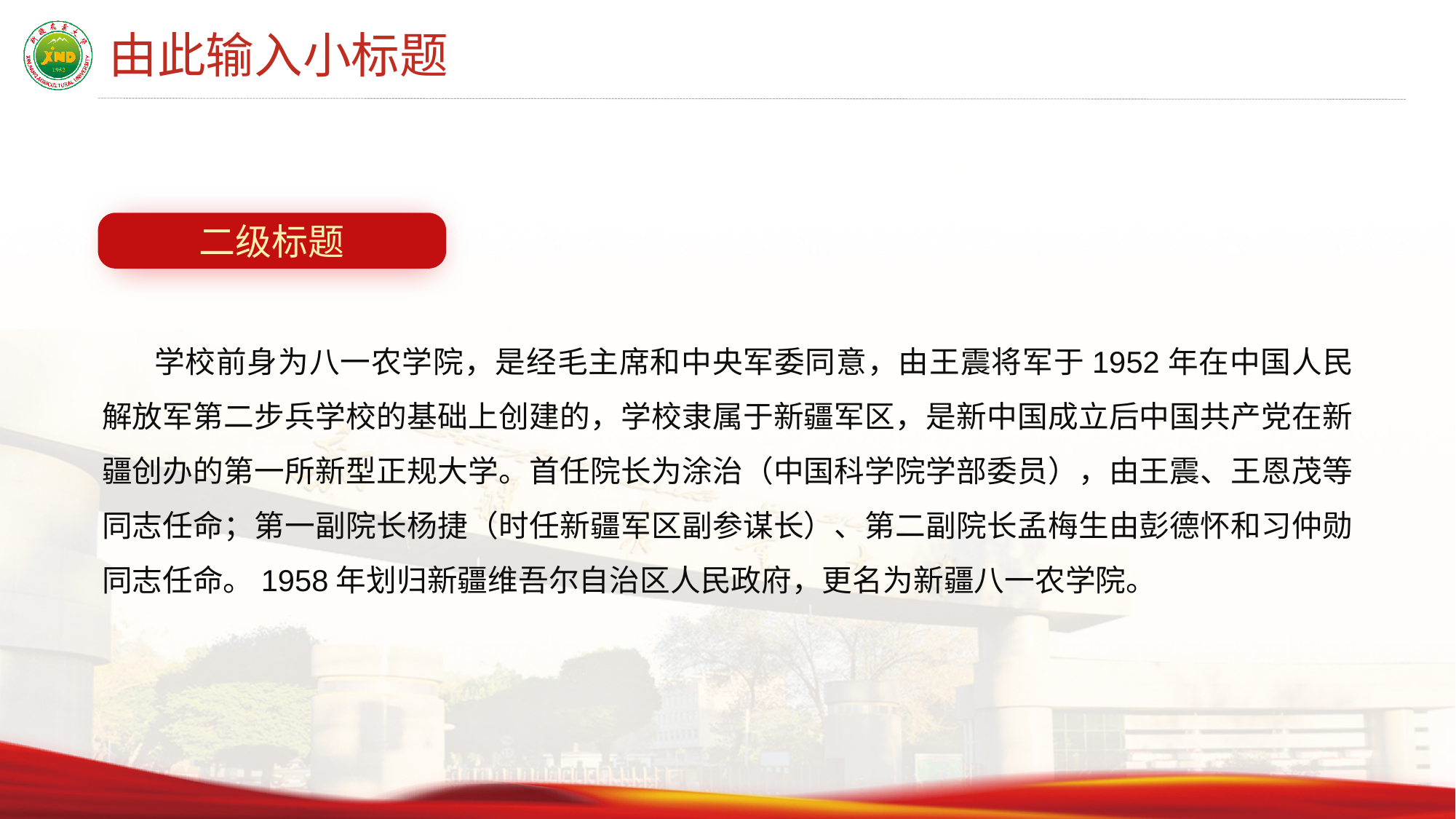

由此输入小标题
二级标题
      学校前身为八一农学院，是经毛主席和中央军委同意，由王震将军于1952年在中国人民解放军第二步兵学校的基础上创建的，学校隶属于新疆军区，是新中国成立后中国共产党在新疆创办的第一所新型正规大学。首任院长为涂治（中国科学院学部委员），由王震、王恩茂等同志任命；第一副院长杨捷（时任新疆军区副参谋长）、第二副院长孟梅生由彭德怀和习仲勋同志任命。1958年划归新疆维吾尔自治区人民政府，更名为新疆八一农学院。